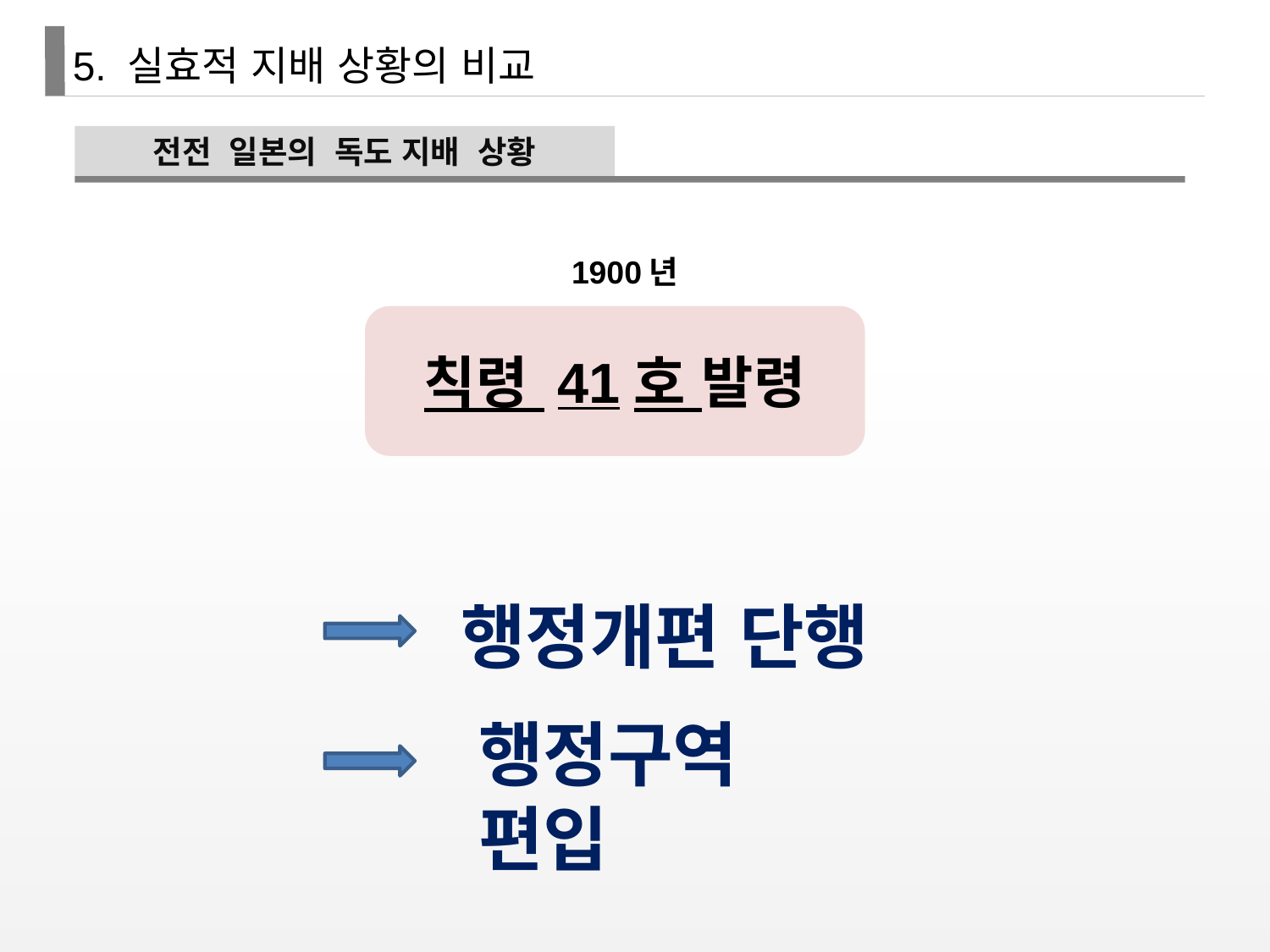

5. 실효적 지배 상황의 비교
전전  일본의  독도 지배  상황

1900년
칙령 41호 발령
행정개편 단행

행정구역 편입